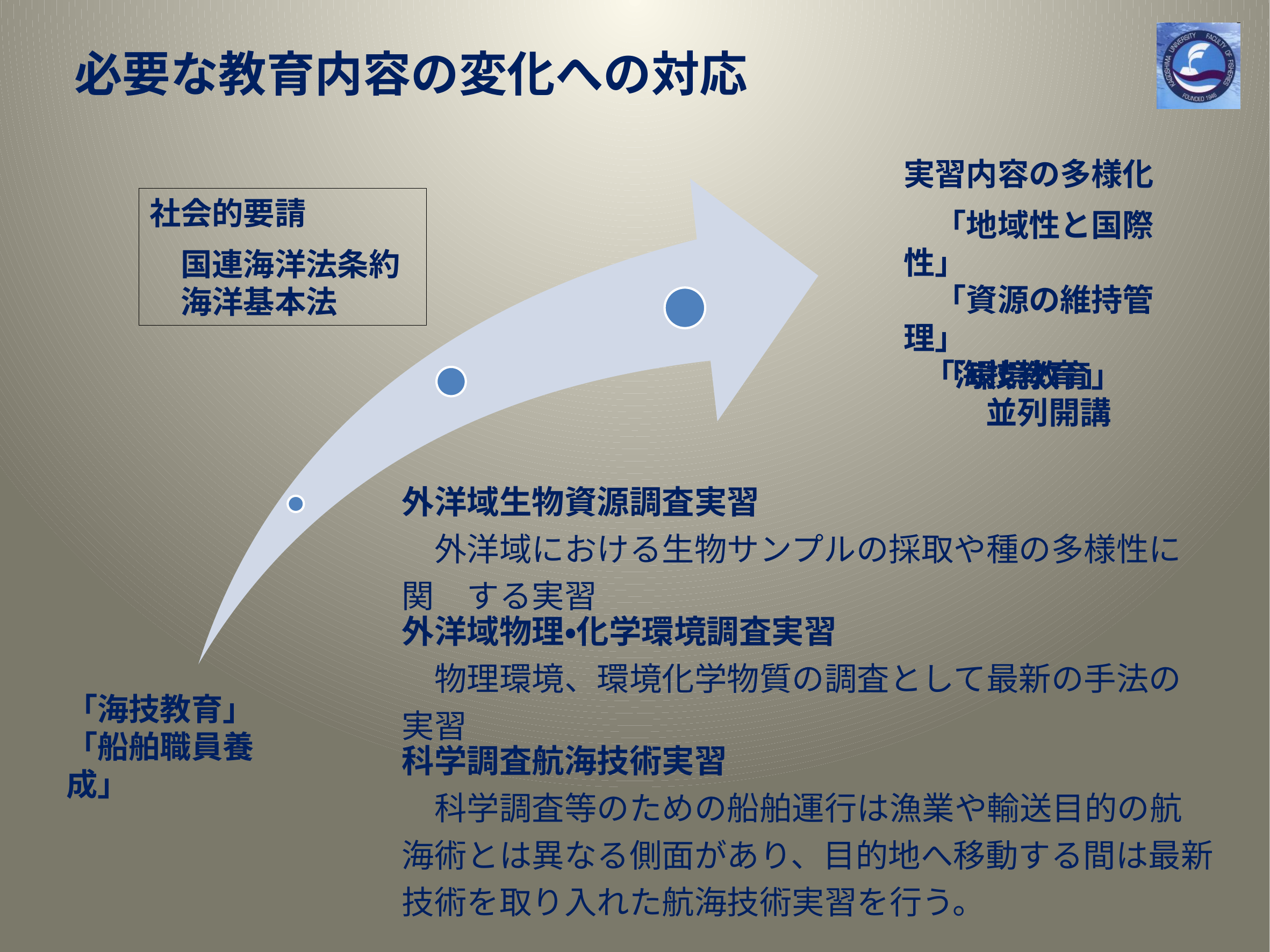

# 必要な教育内容の変化への対応
実習内容の多様化

　「地域性と国際性」
　「資源の維持管理」
　「環境教育」

社会的要請

　国連海洋法条約
　海洋基本法
「海技教育」
　　並列開講
| 外洋域生物資源調査実習 　外洋域における生物サンプルの採取や種の多様性に関　する実習 |
| --- |
| 外洋域物理・化学環境調査実習 　物理環境、環境化学物質の調査として最新の手法の実習 |
| 科学調査航海技術実習 　科学調査等のための船舶運行は漁業や輸送目的の航海術とは異なる側面があり、目的地へ移動する間は最新技術を取り入れた航海技術実習を行う。 |
「海技教育」
「船舶職員養成」